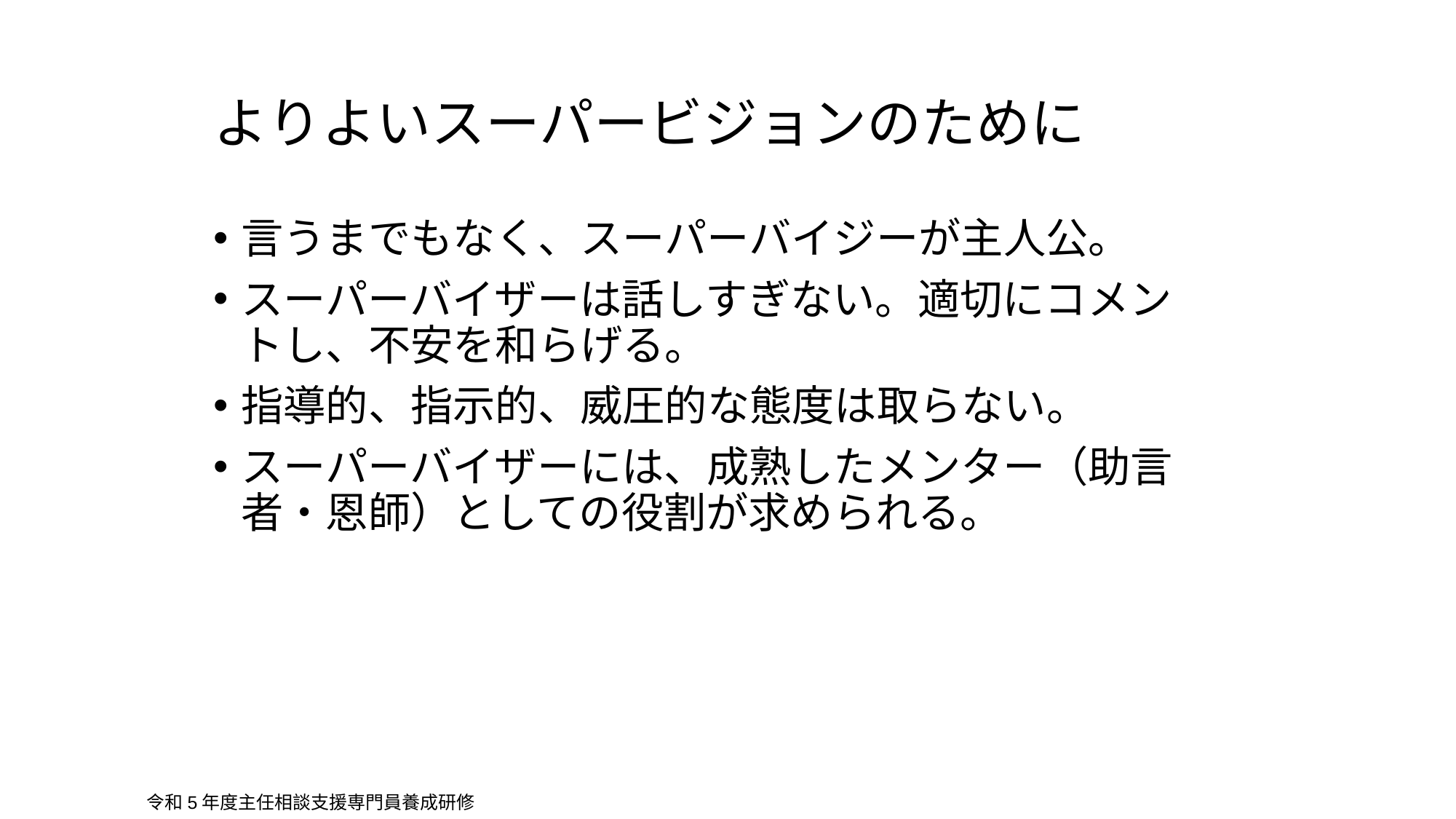

# よりよいスーパービジョンのために
言うまでもなく、スーパーバイジーが主人公。
スーパーバイザーは話しすぎない。適切にコメントし、不安を和らげる。
指導的、指示的、威圧的な態度は取らない。
スーパーバイザーには、成熟したメンター（助言者・恩師）としての役割が求められる。
令和5年度主任相談支援専門員養成研修